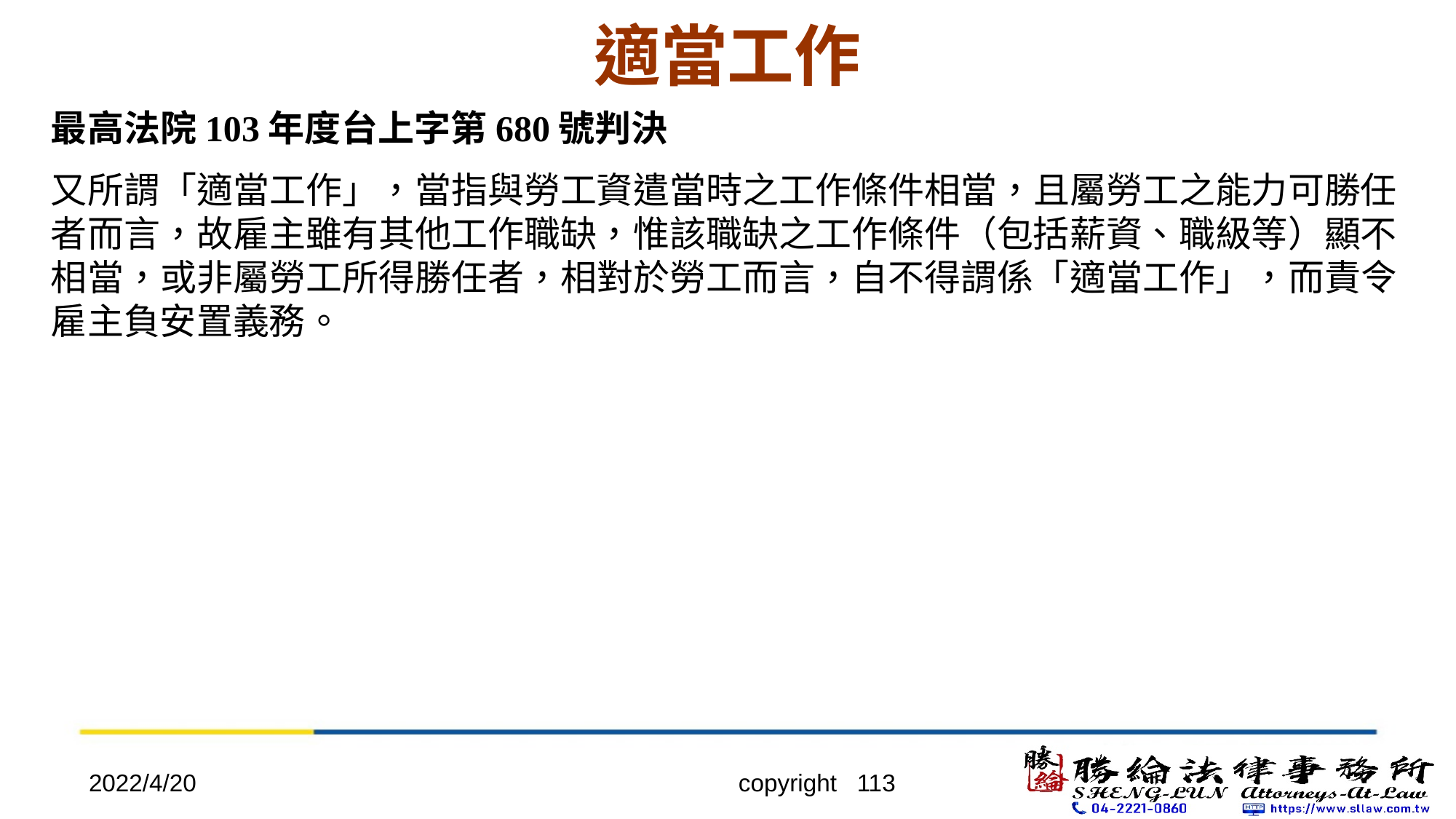

# 適當工作
最高法院103年度台上字第680號判決

又所謂「適當工作」，當指與勞工資遣當時之工作條件相當，且屬勞工之能力可勝任者而言，故雇主雖有其他工作職缺，惟該職缺之工作條件（包括薪資、職級等）顯不相當，或非屬勞工所得勝任者，相對於勞工而言，自不得謂係「適當工作」，而責令雇主負安置義務。
2022/4/20
copyright   113